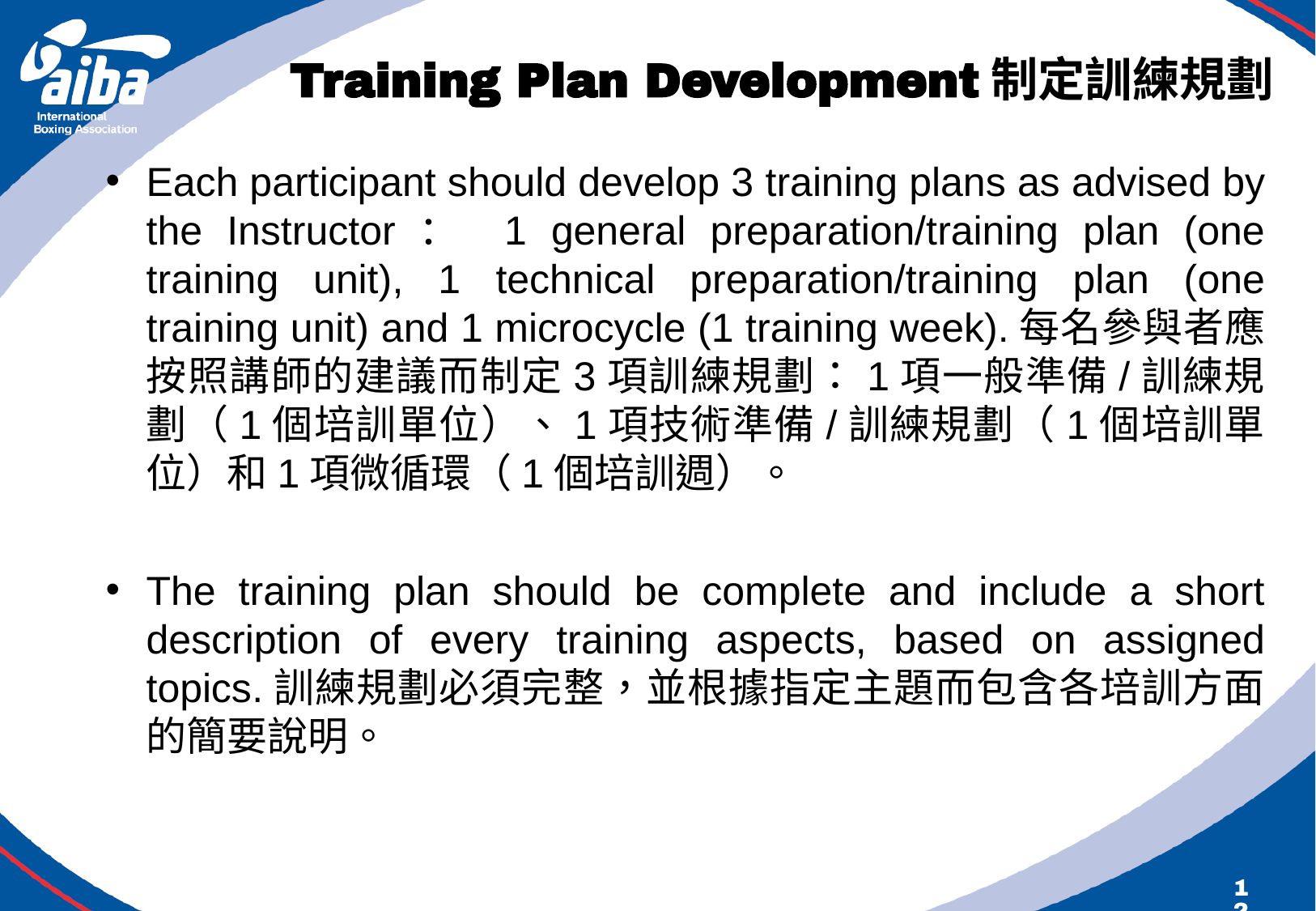

# Training Plan Development制定訓練規劃
Each participant should develop 3 training plans as advised by the Instructor： 1 general preparation/training plan (one training unit), 1 technical preparation/training plan (one training unit) and 1 microcycle (1 training week).每名參與者應按照講師的建議而制定3項訓練規劃：1項一般準備/訓練規劃（1個培訓單位）、1項技術準備/訓練規劃（1個培訓單位）和1項微循環（1個培訓週）。

The training plan should be complete and include a short description of every training aspects, based on assigned topics.訓練規劃必須完整，並根據指定主題而包含各培訓方面的簡要說明。

12